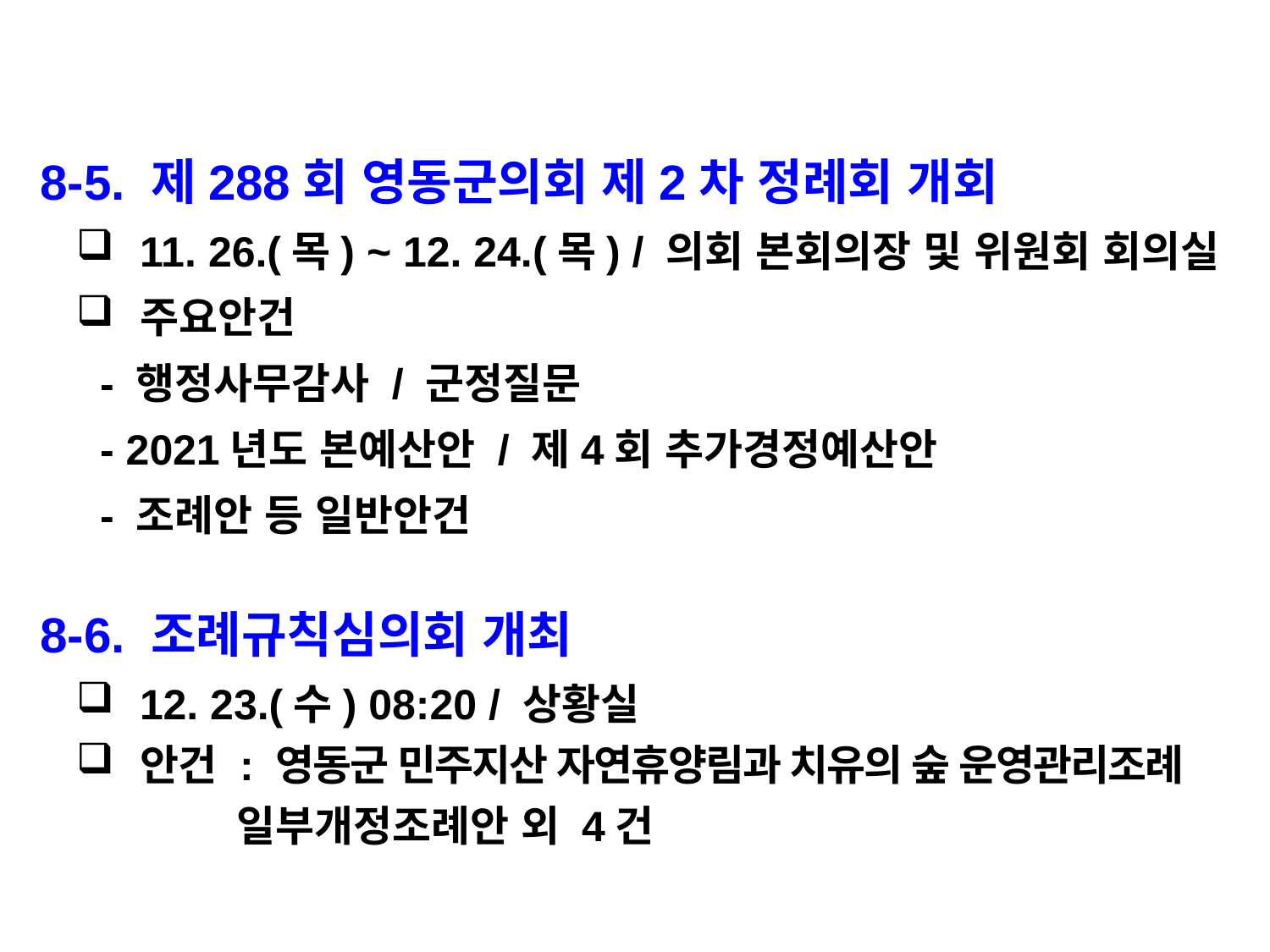

8-5. 제288회 영동군의회 제2차 정례회 개회
11. 26.(목) ~ 12. 24.(목) / 의회 본회의장 및 위원회 회의실
주요안건
  - 행정사무감사 / 군정질문
  - 2021년도 본예산안 / 제4회 추가경정예산안
  - 조례안 등 일반안건

  8-6. 조례규칙심의회 개최
12. 23.(수) 08:20 / 상황실
안건 : 영동군 민주지산 자연휴양림과 치유의 숲 운영관리조례
                일부개정조례안 외 4건